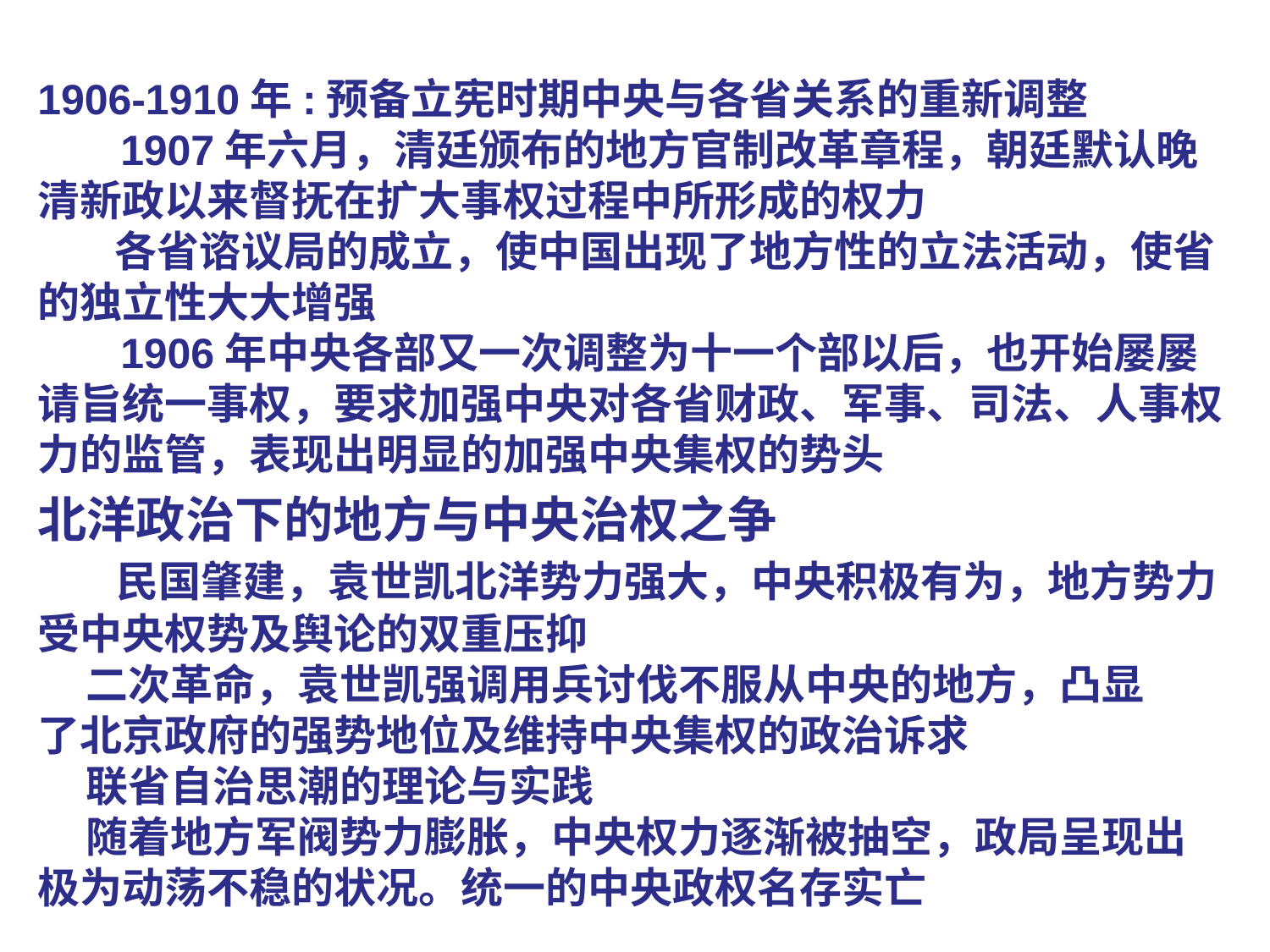

1906-1910年:预备立宪时期中央与各省关系的重新调整
       1907年六月，清廷颁布的地方官制改革章程，朝廷默认晚
清新政以来督抚在扩大事权过程中所形成的权力
       各省谘议局的成立，使中国出现了地方性的立法活动，使省
的独立性大大增强
       1906年中央各部又一次调整为十一个部以后，也开始屡屡
请旨统一事权，要求加强中央对各省财政、军事、司法、人事权
力的监管，表现出明显的加强中央集权的势头
北洋政治下的地方与中央治权之争
      民国肇建，袁世凯北洋势力强大，中央积极有为，地方势力
受中央权势及舆论的双重压抑
    二次革命，袁世凯强调用兵讨伐不服从中央的地方，凸显
了北京政府的强势地位及维持中央集权的政治诉求
    联省自治思潮的理论与实践
    随着地方军阀势力膨胀，中央权力逐渐被抽空，政局呈现出
极为动荡不稳的状况。统一的中央政权名存实亡